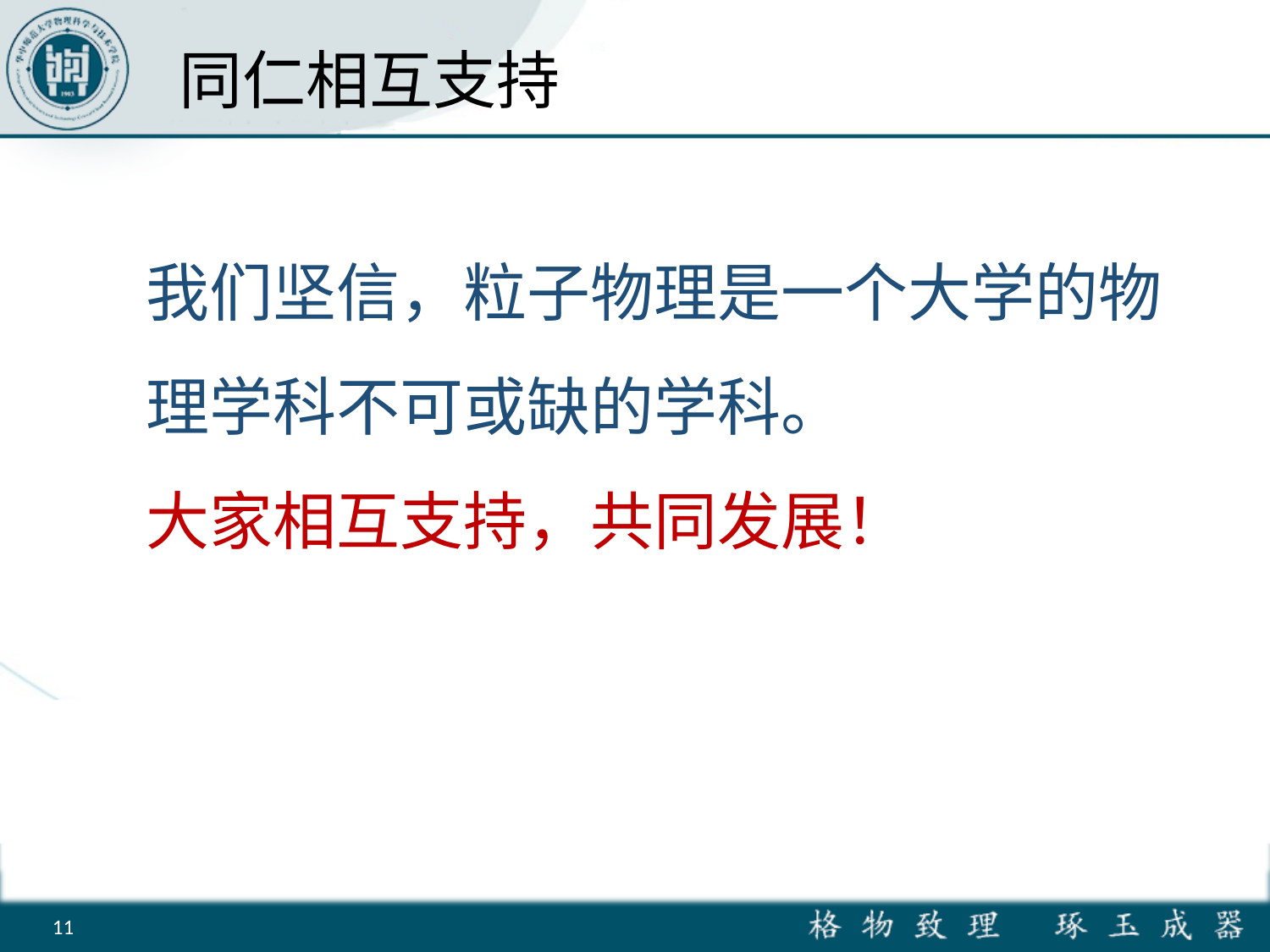

同仁相互支持
我们坚信，粒子物理是一个大学的物理学科不可或缺的学科。
大家相互支持，共同发展！
11